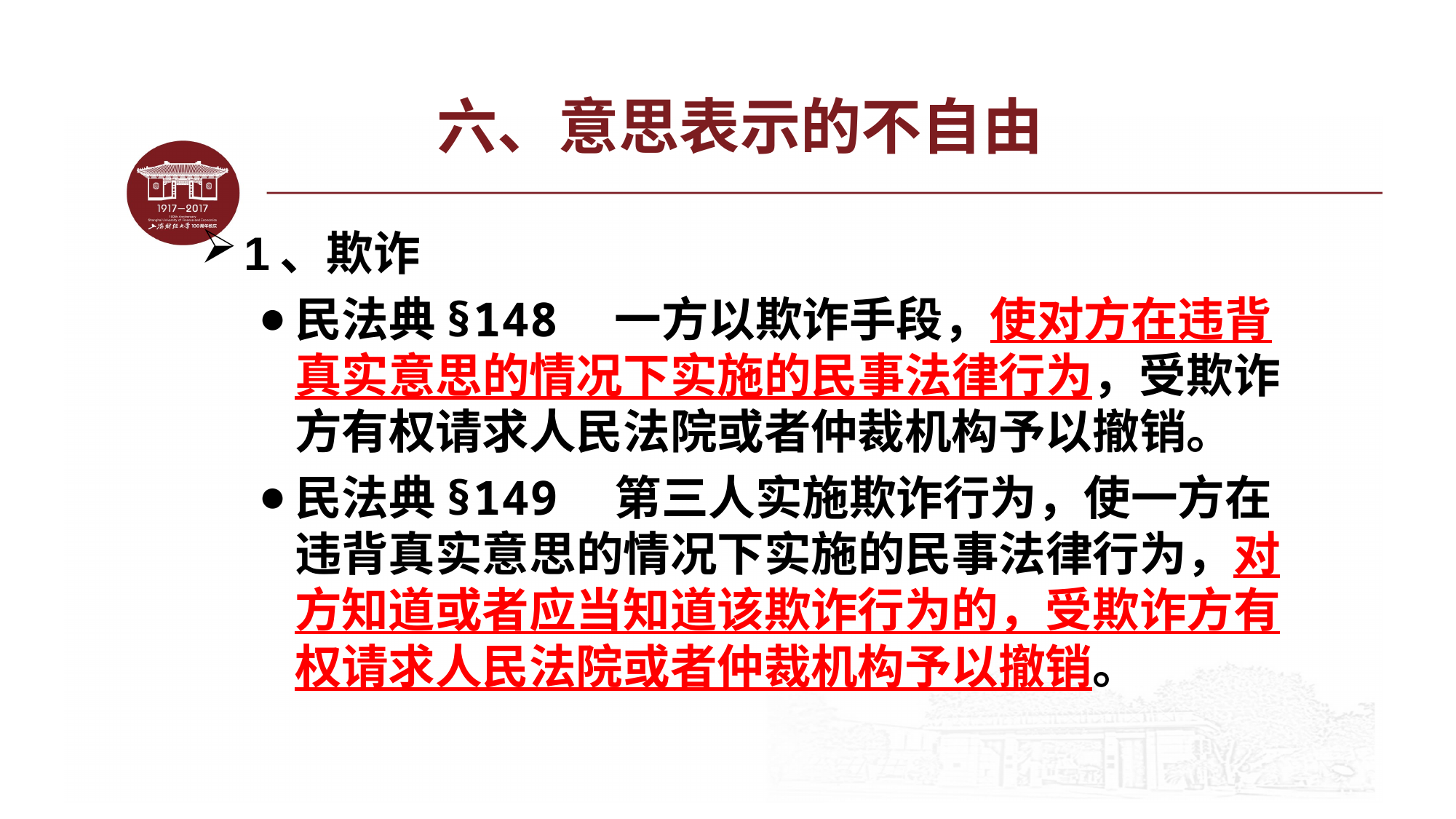

# 六、意思表示的不自由
1、欺诈
民法典§148　一方以欺诈手段，使对方在违背真实意思的情况下实施的民事法律行为，受欺诈方有权请求人民法院或者仲裁机构予以撤销。
民法典§149　第三人实施欺诈行为，使一方在违背真实意思的情况下实施的民事法律行为，对方知道或者应当知道该欺诈行为的，受欺诈方有权请求人民法院或者仲裁机构予以撤销。